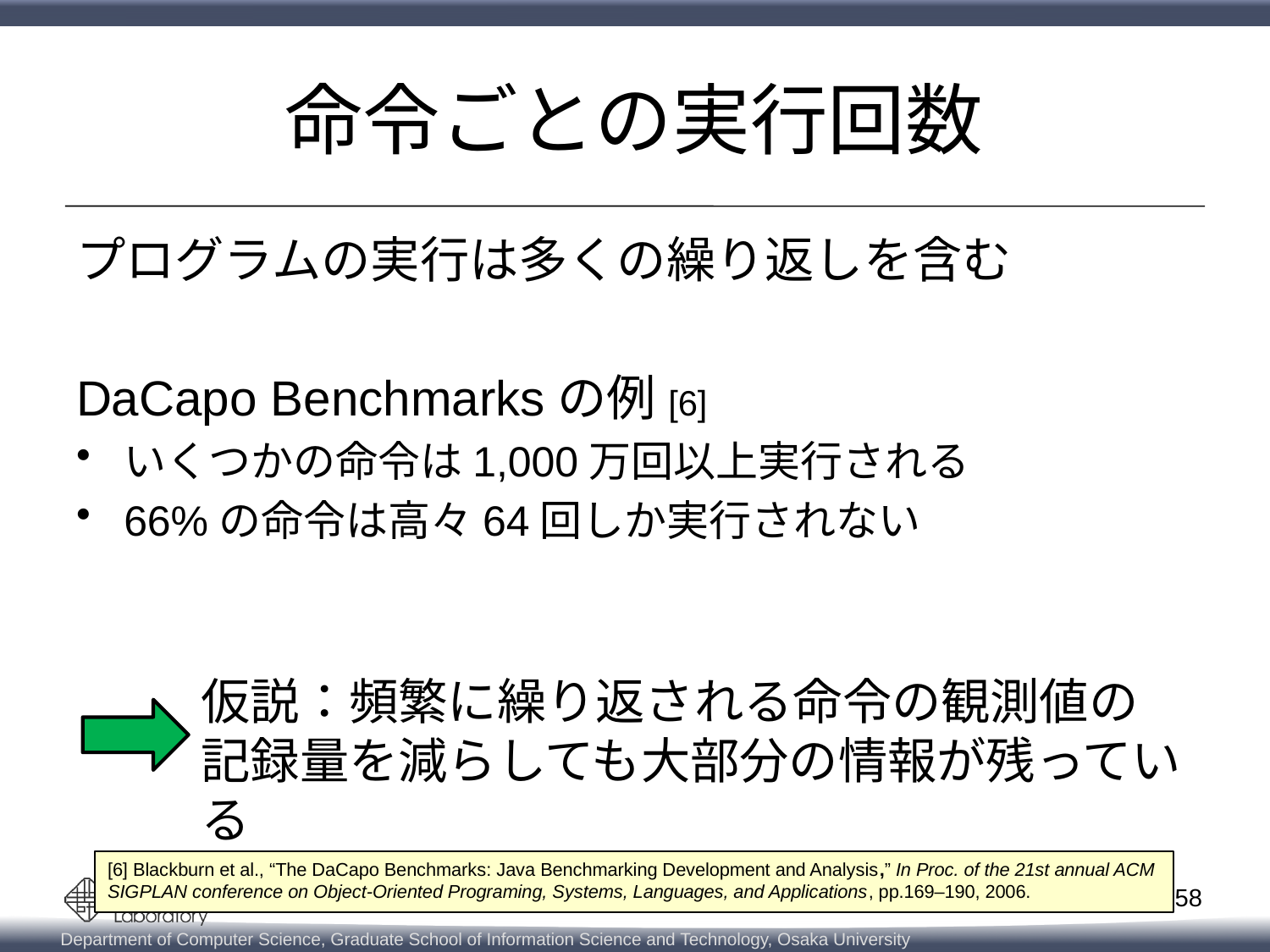

# 命令ごとの実行回数
プログラムの実行は多くの繰り返しを含む

DaCapo Benchmarksの例[6]
いくつかの命令は1,000万回以上実行される
66%の命令は高々64回しか実行されない
仮説：頻繁に繰り返される命令の観測値の
記録量を減らしても大部分の情報が残っている

[6] Blackburn et al., “The DaCapo Benchmarks: Java Benchmarking Development and Analysis,” In Proc. of the 21st annual ACM SIGPLAN conference on Object-Oriented Programing, Systems, Languages, and Applications, pp.169–190, 2006.
58